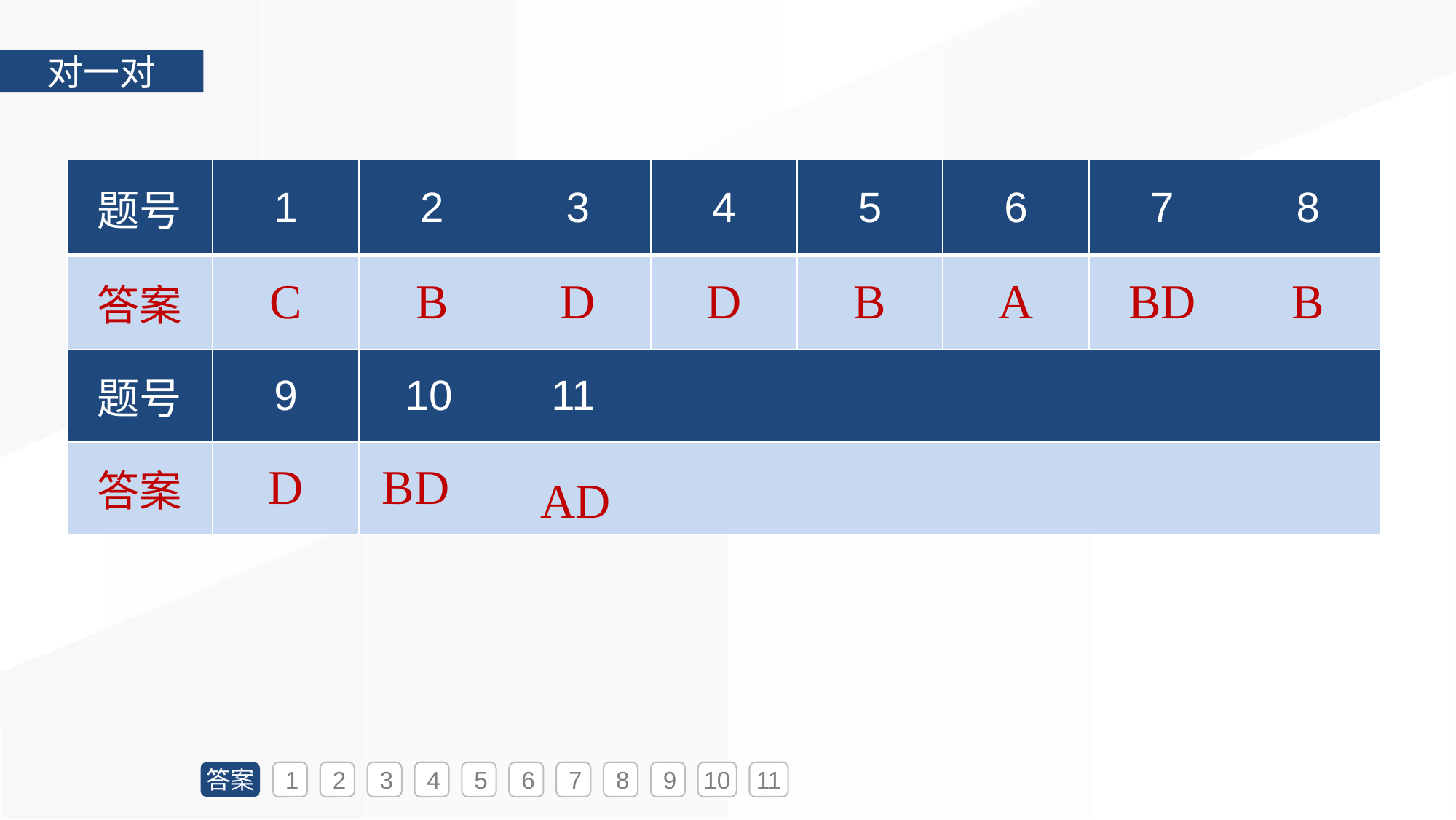

对一对
| 题号 | 1 | 2 | 3 | 4 | 5 | 6 | 7 | 8 |
| --- | --- | --- | --- | --- | --- | --- | --- | --- |
| 答案 | C | B | D | D | B | A | BD | B |
| 题号 | 9 | 10 | 11 |  |  |  |  |  |
| 答案 | D | BD | AD |  |  |  |  |  |
答案
1
2
3
4
5
6
7
8
9
10
11